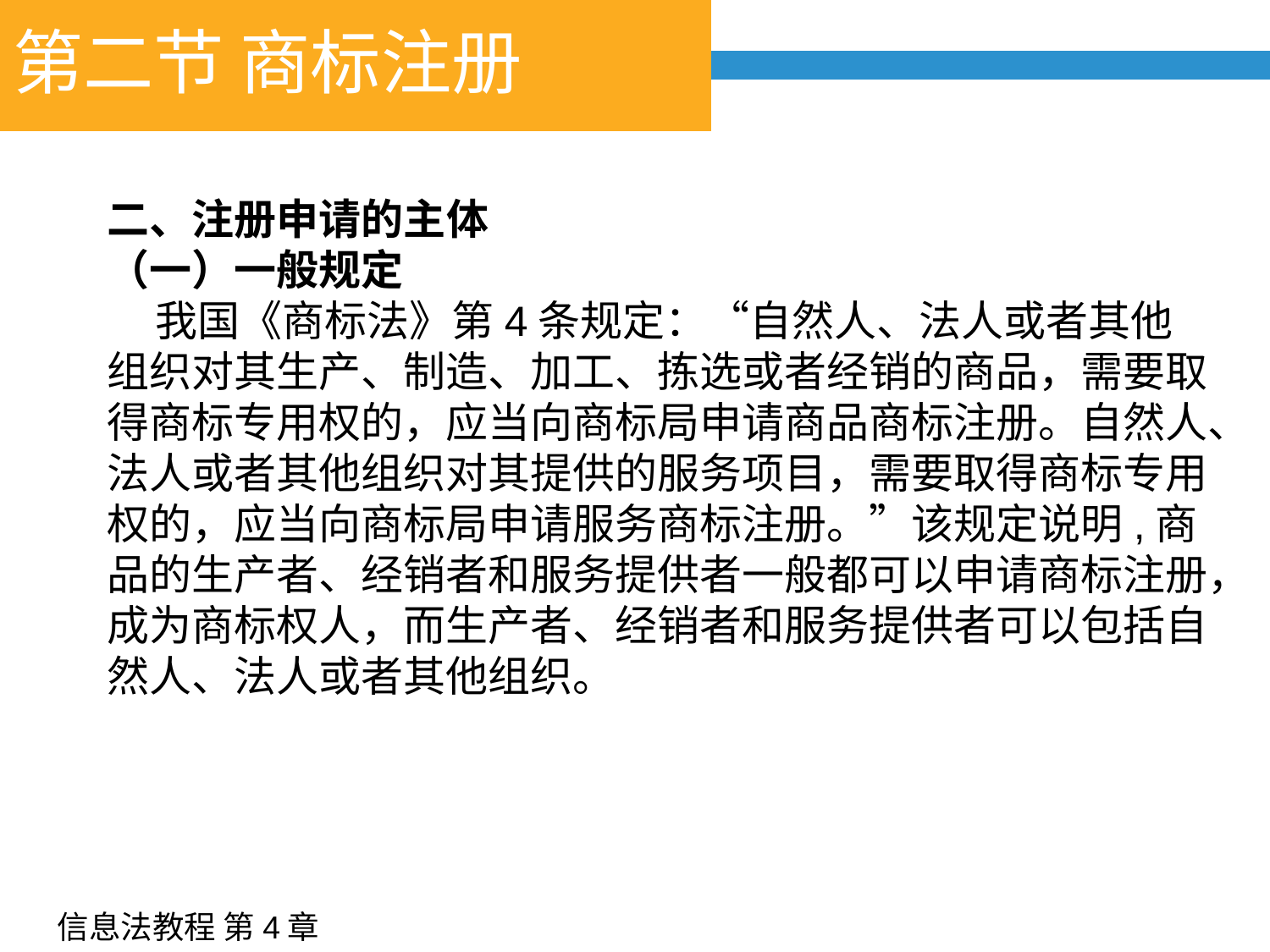

# 第二节 商标注册
二、注册申请的主体
（一）一般规定
    我国《商标法》第4条规定：“自然人、法人或者其他组织对其生产、制造、加工、拣选或者经销的商品，需要取得商标专用权的，应当向商标局申请商品商标注册。自然人、法人或者其他组织对其提供的服务项目，需要取得商标专用权的，应当向商标局申请服务商标注册。”该规定说明,商品的生产者、经销者和服务提供者一般都可以申请商标注册，成为商标权人，而生产者、经销者和服务提供者可以包括自然人、法人或者其他组织。

信息法教程 第4章